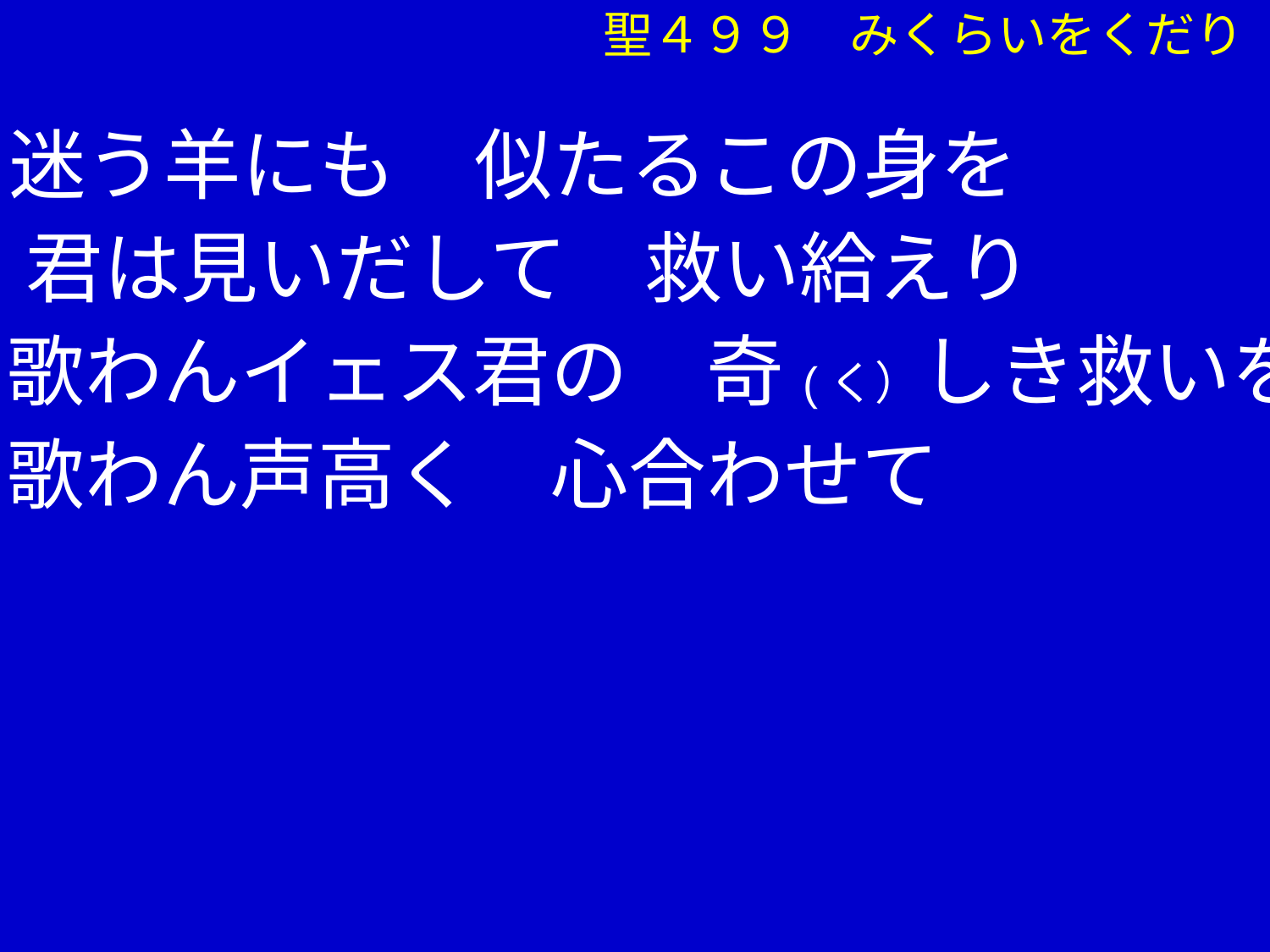

聖４９９　みくらいをくだり
②迷う羊にも　似たるこの身を
 　君は見いだして　救い給えり
　 歌わんイェス君の　奇(く）しき救いを
　 歌わん声高く　心合わせて